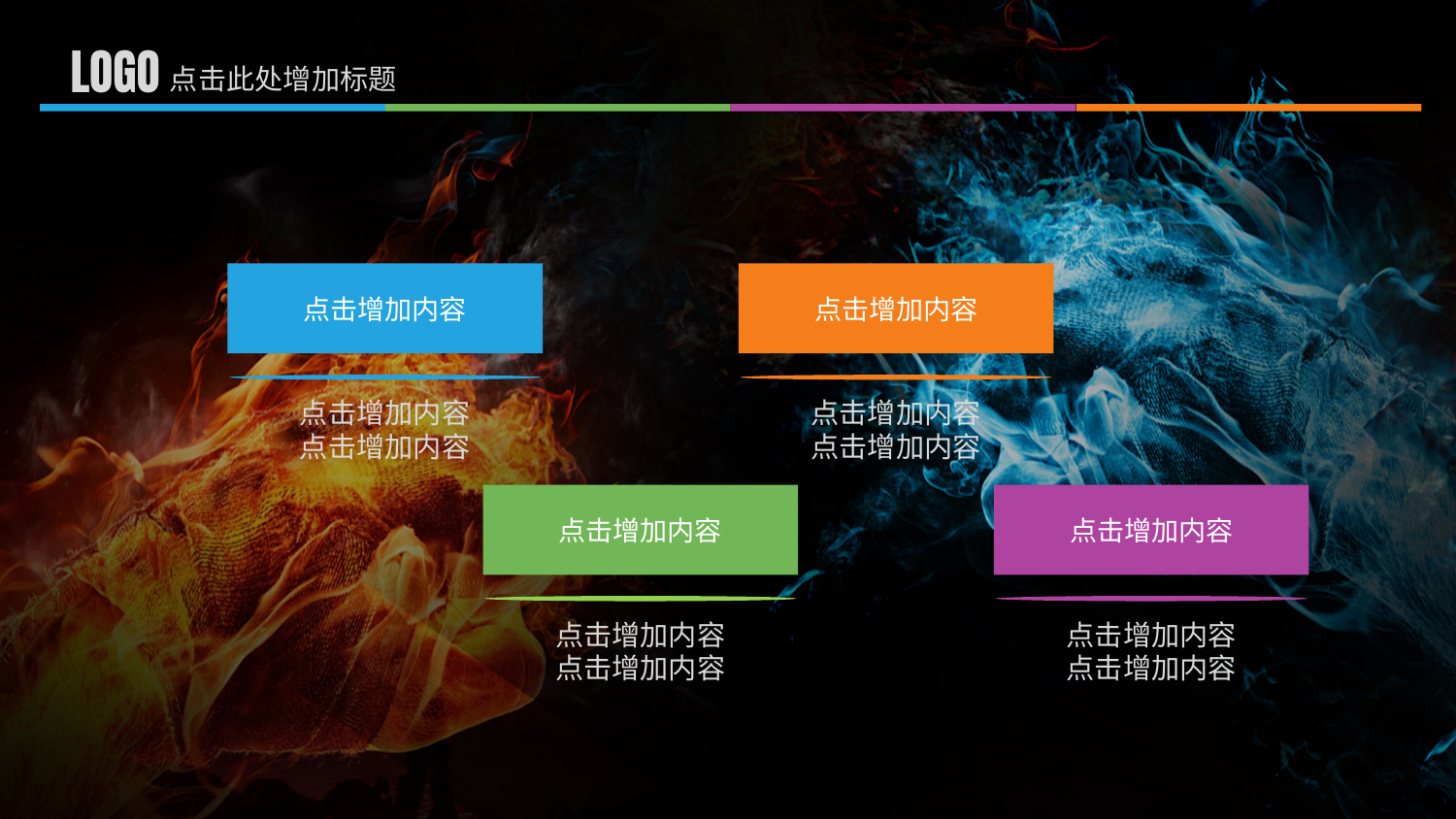

LOGO
点击此处增加标题

点击增加内容

点击增加内容
点击增加内容
点击增加内容

点击增加内容
点击增加内容
点击增加内容

点击增加内容
点击增加内容
点击增加内容

点击增加内容
点击增加内容